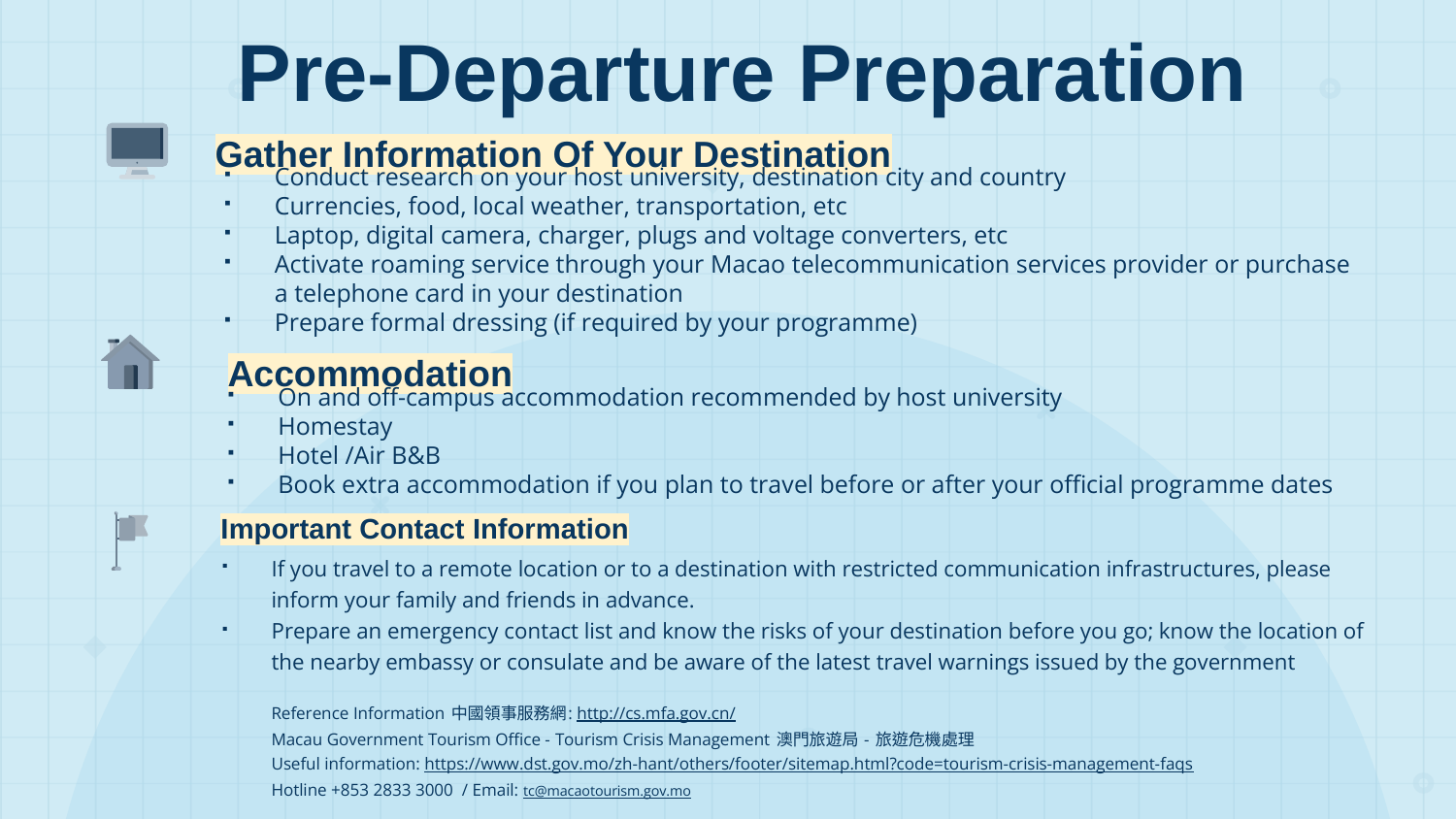

# Pre-Departure Preparation

Gather Information Of Your Destination

Conduct research on your host university, destination city and country
Currencies, food, local weather, transportation, etc
Laptop, digital camera, charger, plugs and voltage converters, etc
Activate roaming service through your Macao telecommunication services provider or purchase a telephone card in your destination
Prepare formal dressing (if required by your programme)

Accommodation
On and off-campus accommodation recommended by host university
Homestay
Hotel /Air B&B
Book extra accommodation if you plan to travel before or after your official programme dates
Important Contact Information

If you travel to a remote location or to a destination with restricted communication infrastructures, please inform your family and friends in advance.
Prepare an emergency contact list and know the risks of your destination before you go; know the location of the nearby embassy or consulate and be aware of the latest travel warnings issued by the government
Reference Information 中國領事服務網: http://cs.mfa.gov.cn/
Macau Government Tourism Office - Tourism Crisis Management 澳門旅遊局 - 旅遊危機處理
Useful information: https://www.dst.gov.mo/zh-hant/others/footer/sitemap.html?code=tourism-crisis-management-faqs
Hotline +853 2833 3000  / Email: tc@macaotourism.gov.mo